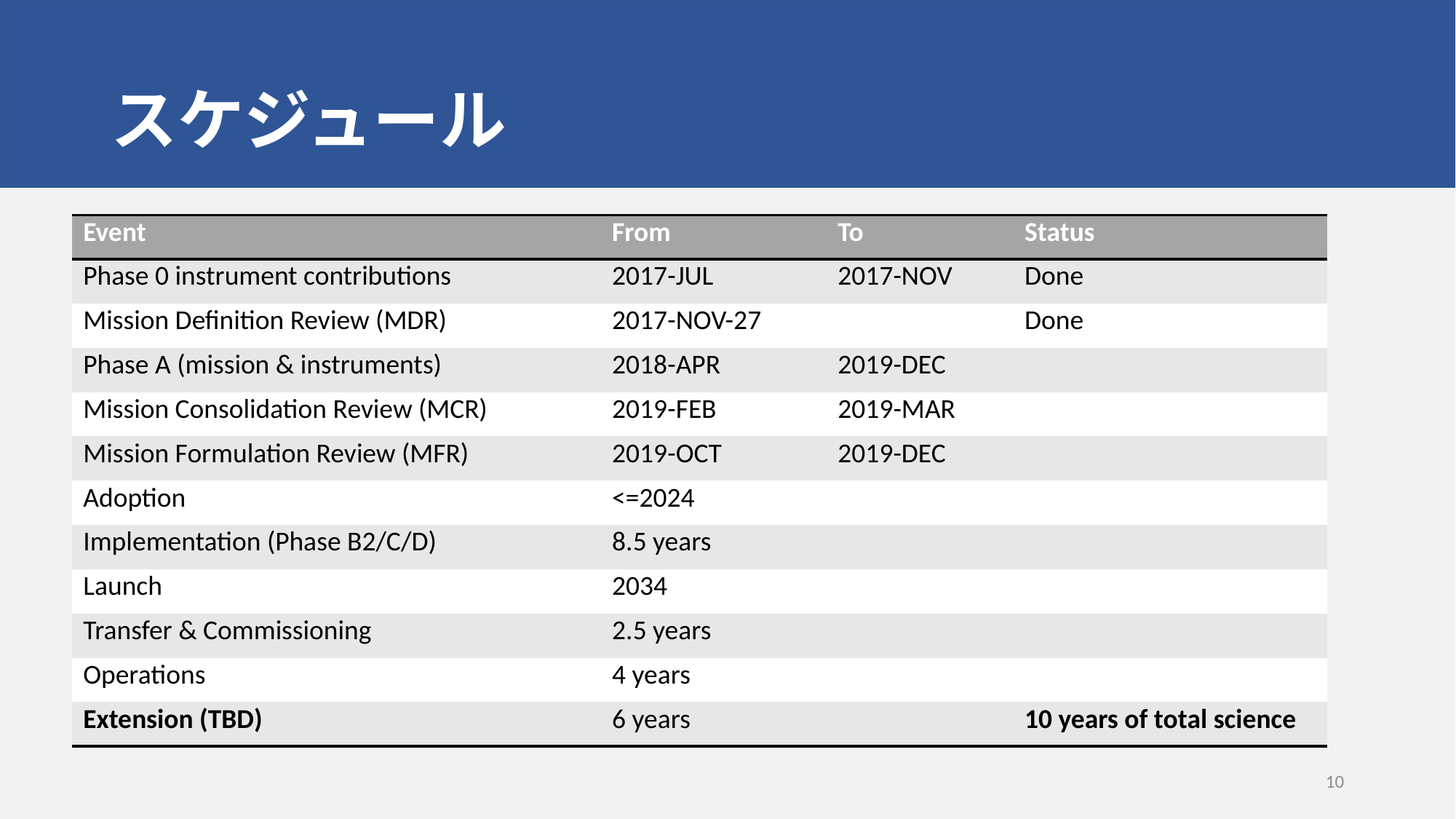

# スケジュール
| Event | From | To | Status |
| --- | --- | --- | --- |
| Phase 0 instrument contributions | 2017-JUL | 2017-NOV | Done |
| Mission Definition Review (MDR) | 2017-NOV-27 |  | Done |
| Phase A (mission & instruments) | 2018-APR | 2019-DEC |  |
| Mission Consolidation Review (MCR) | 2019-FEB | 2019-MAR |  |
| Mission Formulation Review (MFR) | 2019-OCT | 2019-DEC |  |
| Adoption | <=2024 |  |  |
| Implementation (Phase B2/C/D) | 8.5 years |  |  |
| Launch | 2034 |  |  |
| Transfer & Commissioning | 2.5 years |  |  |
| Operations | 4 years |  |  |
| Extension (TBD) | 6 years |  | 10 years of total science |
10